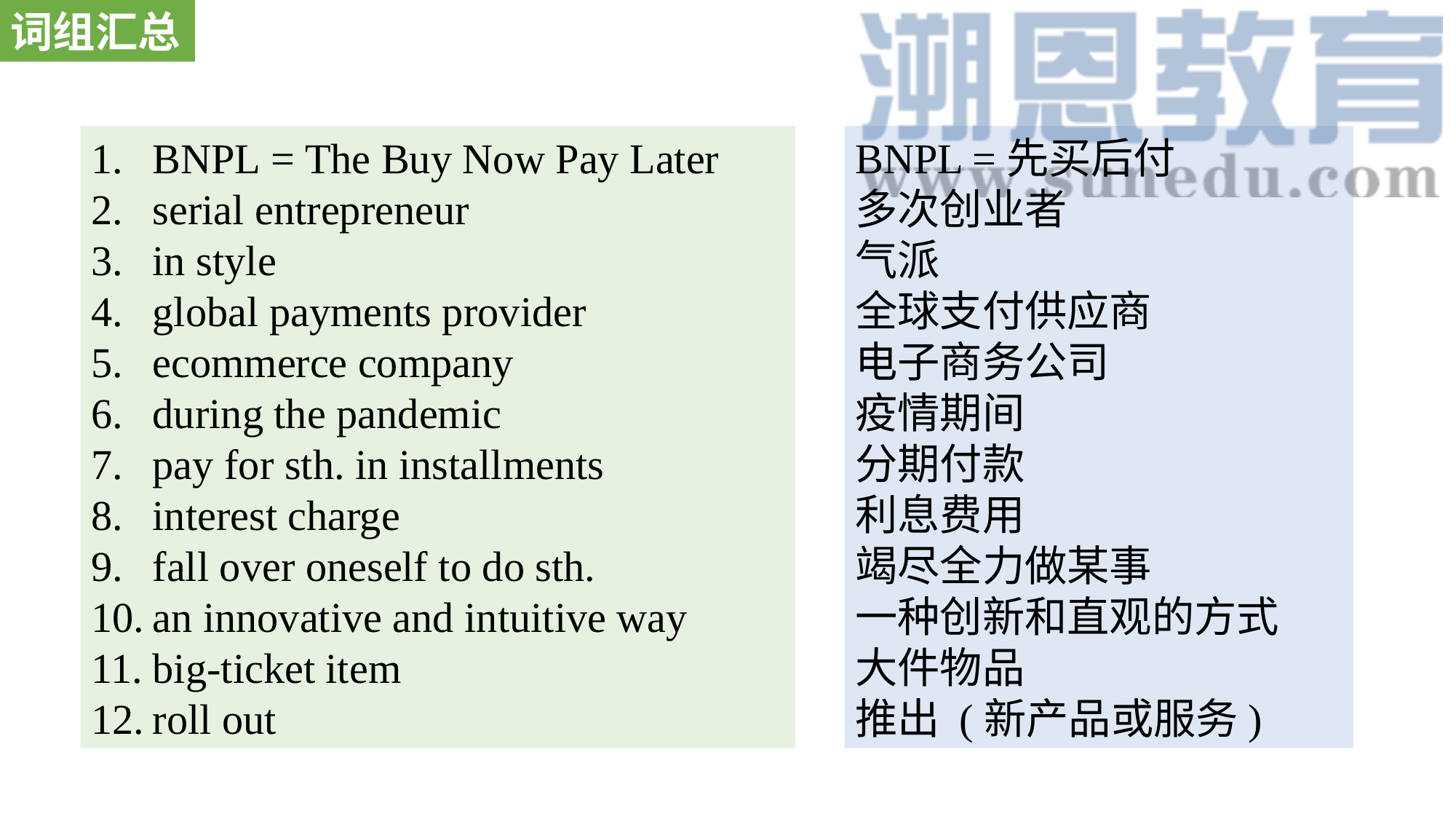

词组汇总
BNPL = The Buy Now Pay Later
serial entrepreneur
in style
global payments provider
ecommerce company
during the pandemic
pay for sth. in installments
interest charge
fall over oneself to do sth.
an innovative and intuitive way
big-ticket item
roll out
BNPL =先买后付
多次创业者
气派
全球支付供应商
电子商务公司
疫情期间
分期付款
利息费用
竭尽全力做某事
一种创新和直观的方式
大件物品
推出 (新产品或服务)